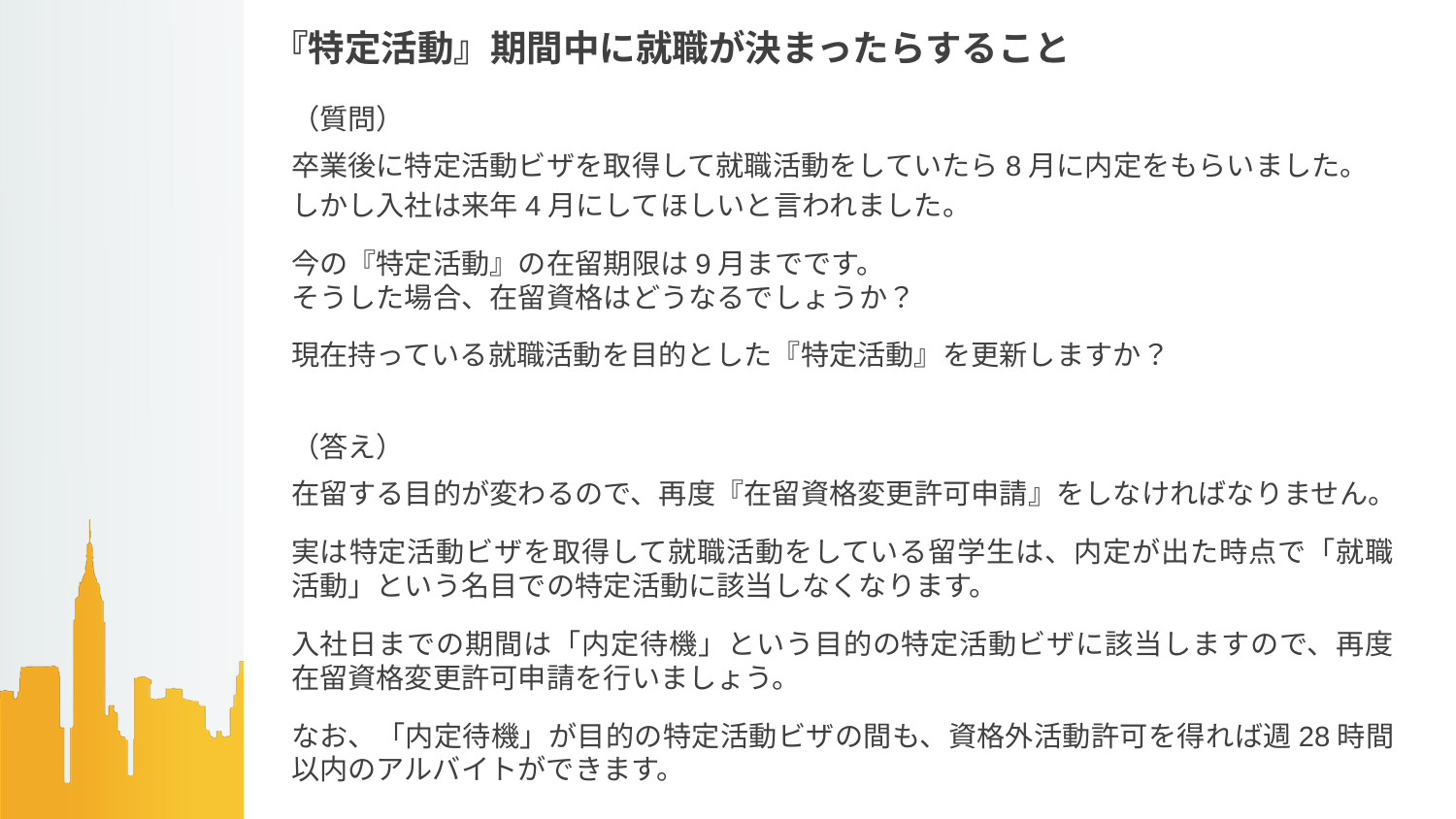

# 『特定活動』期間中に就職が決まったらすること
（質問）
卒業後に特定活動ビザを取得して就職活動をしていたら8月に内定をもらいました。
しかし入社は来年4月にしてほしいと言われました。
今の『特定活動』の在留期限は9月までです。
そうした場合、在留資格はどうなるでしょうか？
現在持っている就職活動を目的とした『特定活動』を更新しますか？
（答え）
在留する目的が変わるので、再度『在留資格変更許可申請』をしなければなりません。
実は特定活動ビザを取得して就職活動をしている留学生は、内定が出た時点で「就職　活動」という名目での特定活動に該当しなくなります。
入社日までの期間は「内定待機」という目的の特定活動ビザに該当しますので、再度　在留資格変更許可申請を行いましょう。
なお、「内定待機」が目的の特定活動ビザの間も、資格外活動許可を得れば週28時間　以内のアルバイトができます。